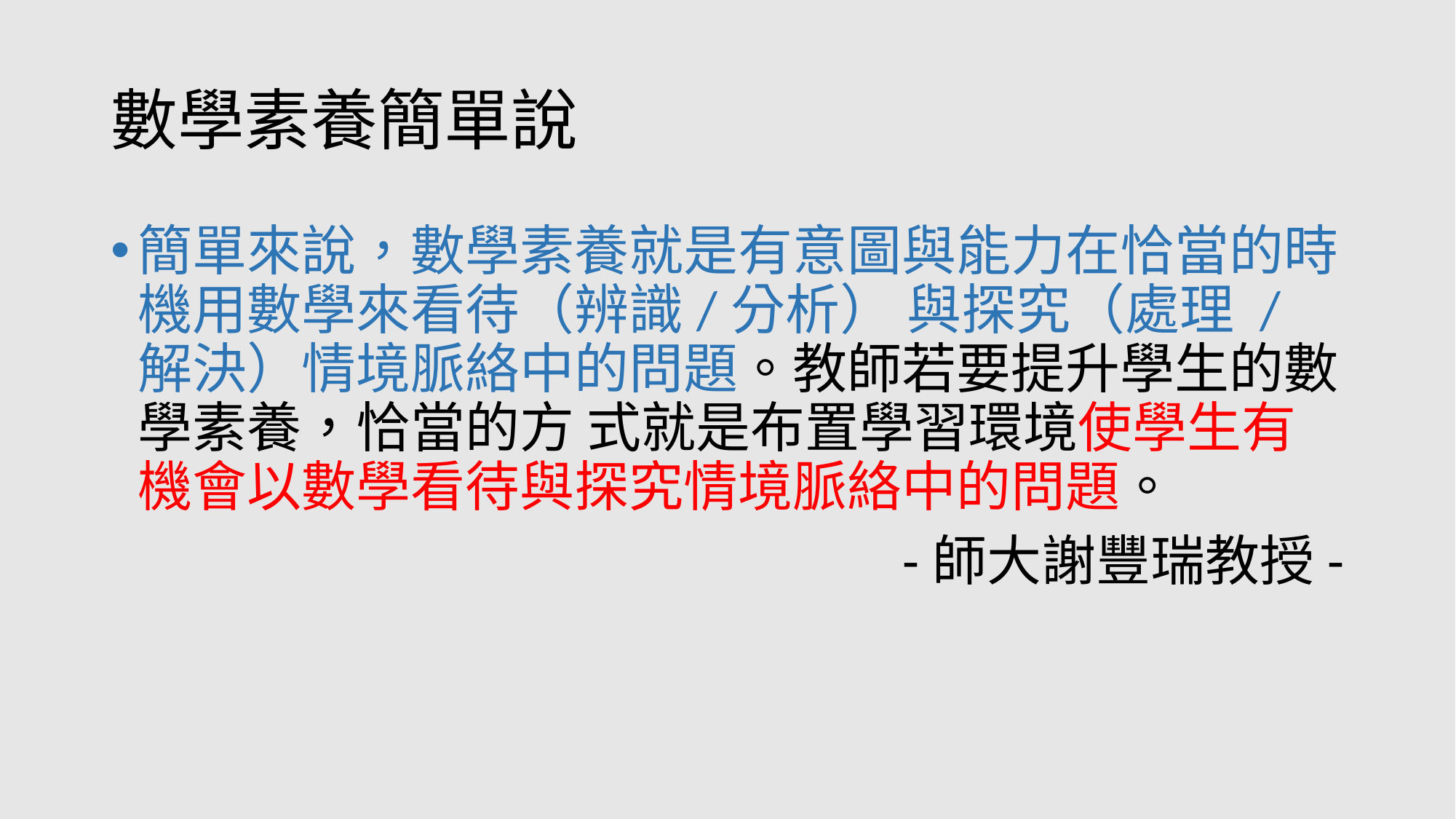

# 數學素養簡單說
簡單來說，數學素養就是有意圖與能力在恰當的時機用數學來看待（辨識/分析） 與探究（處理 / 解決）情境脈絡中的問題。教師若要提升學生的數學素養，恰當的方 式就是布置學習環境使學生有機會以數學看待與探究情境脈絡中的問題。
-師大謝豐瑞教授-